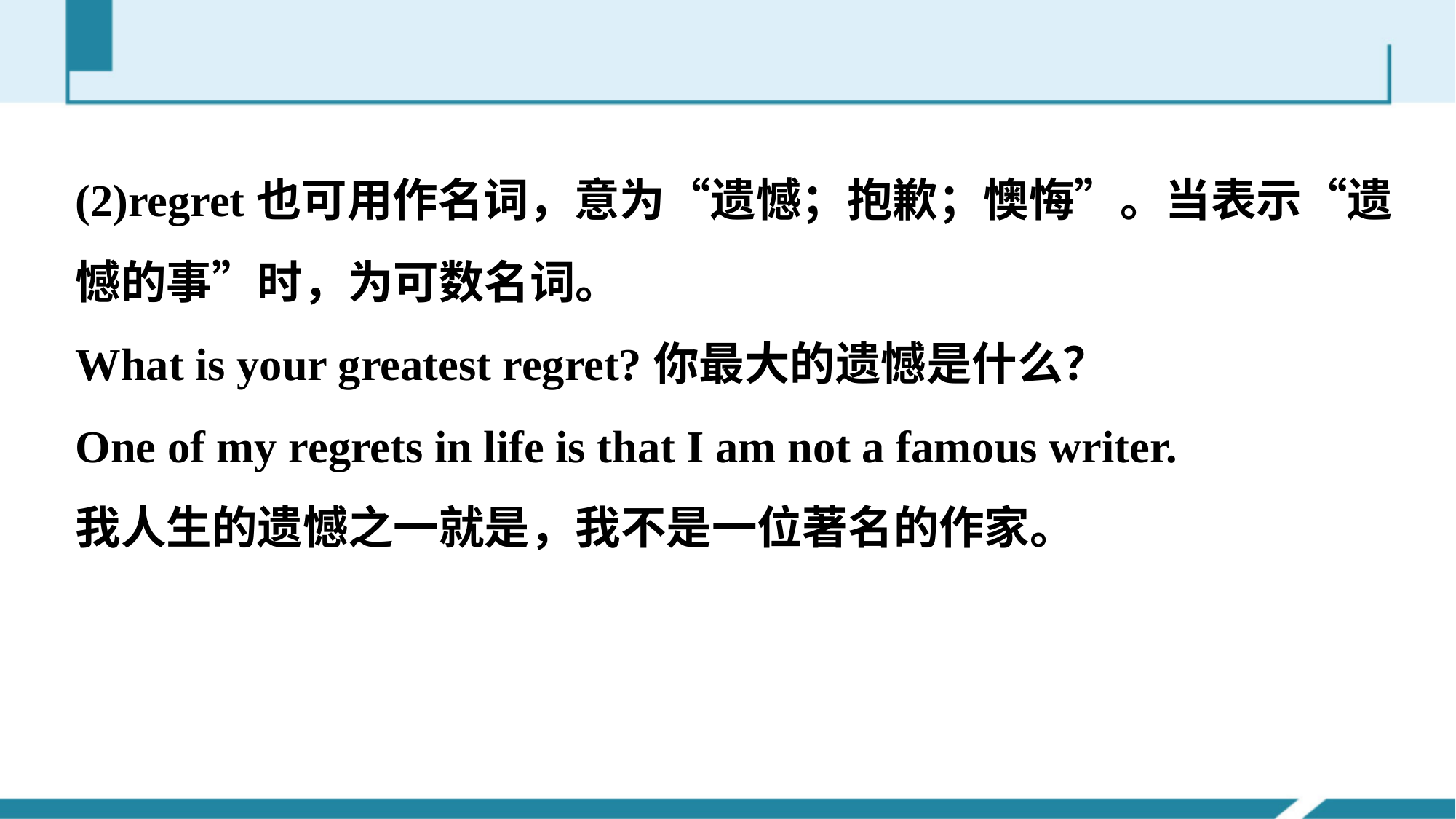

(2)regret也可用作名词，意为“遗憾；抱歉；懊悔”。当表示“遗憾的事”时，为可数名词。
What is your greatest regret?你最大的遗憾是什么？
One of my regrets in life is that I am not a famous writer.
我人生的遗憾之一就是，我不是一位著名的作家。